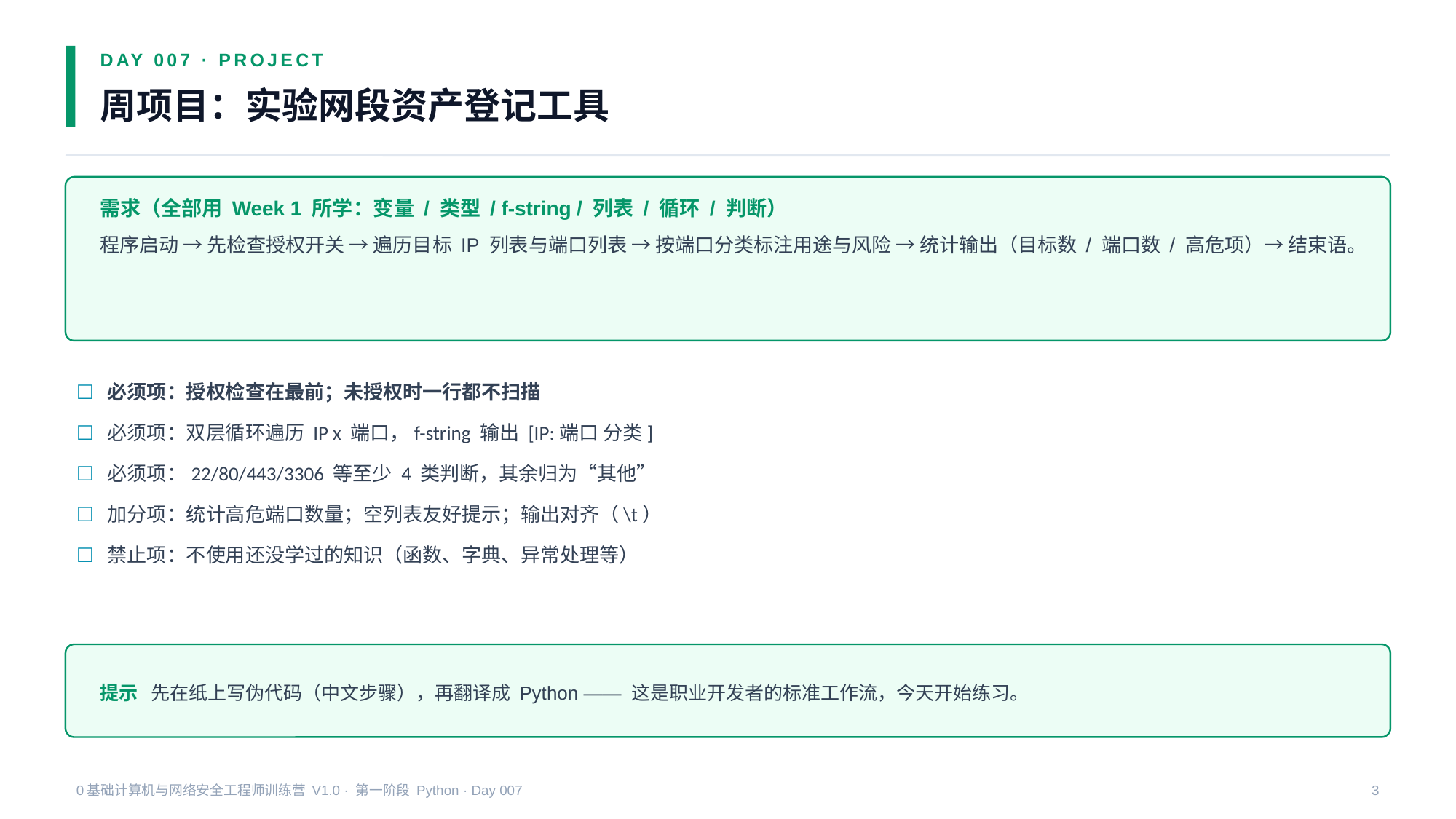

DAY 007 · PROJECT

周项目：实验网段资产登记工具

需求（全部用 Week 1 所学：变量 / 类型 / f-string / 列表 / 循环 / 判断）
程序启动 → 先检查授权开关 → 遍历目标 IP 列表与端口列表 → 按端口分类标注用途与风险 → 统计输出（目标数 / 端口数 / 高危项）→ 结束语。
☐  必须项：授权检查在最前；未授权时一行都不扫描
☐  必须项：双层循环遍历 IP x 端口，f-string 输出 [IP:端口 分类]
☐  必须项：22/80/443/3306 等至少 4 类判断，其余归为“其他”
☐  加分项：统计高危端口数量；空列表友好提示；输出对齐（\t）
☐  禁止项：不使用还没学过的知识（函数、字典、异常处理等）

提示   先在纸上写伪代码（中文步骤），再翻译成 Python —— 这是职业开发者的标准工作流，今天开始练习。
0基础计算机与网络安全工程师训练营 V1.0 · 第一阶段 Python · Day 007
3